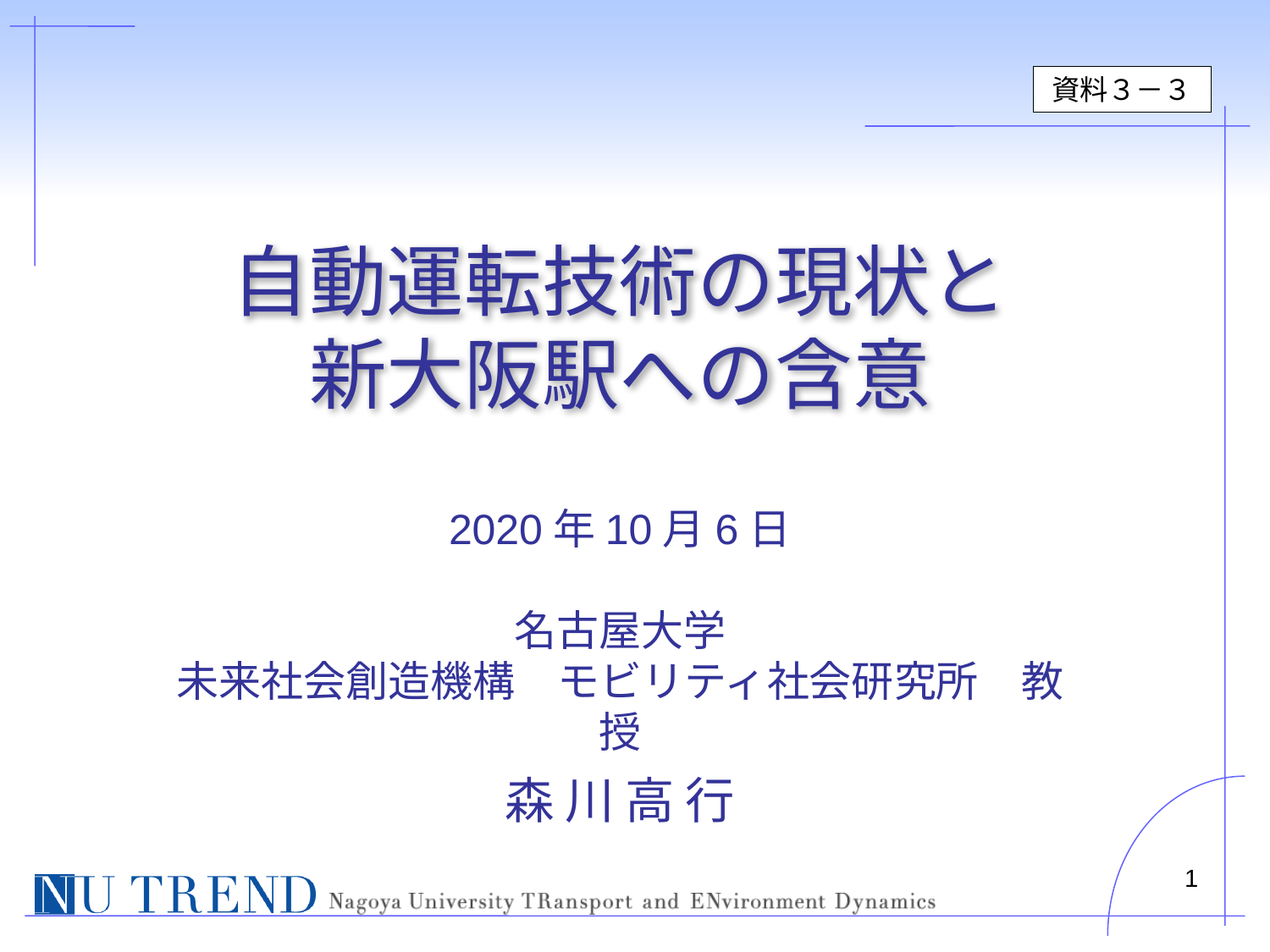

資料３－３
自動運転技術の現状と
新大阪駅への含意
2020年10月6日

名古屋大学
未来社会創造機構　モビリティ社会研究所　教授
森 川 高 行
1